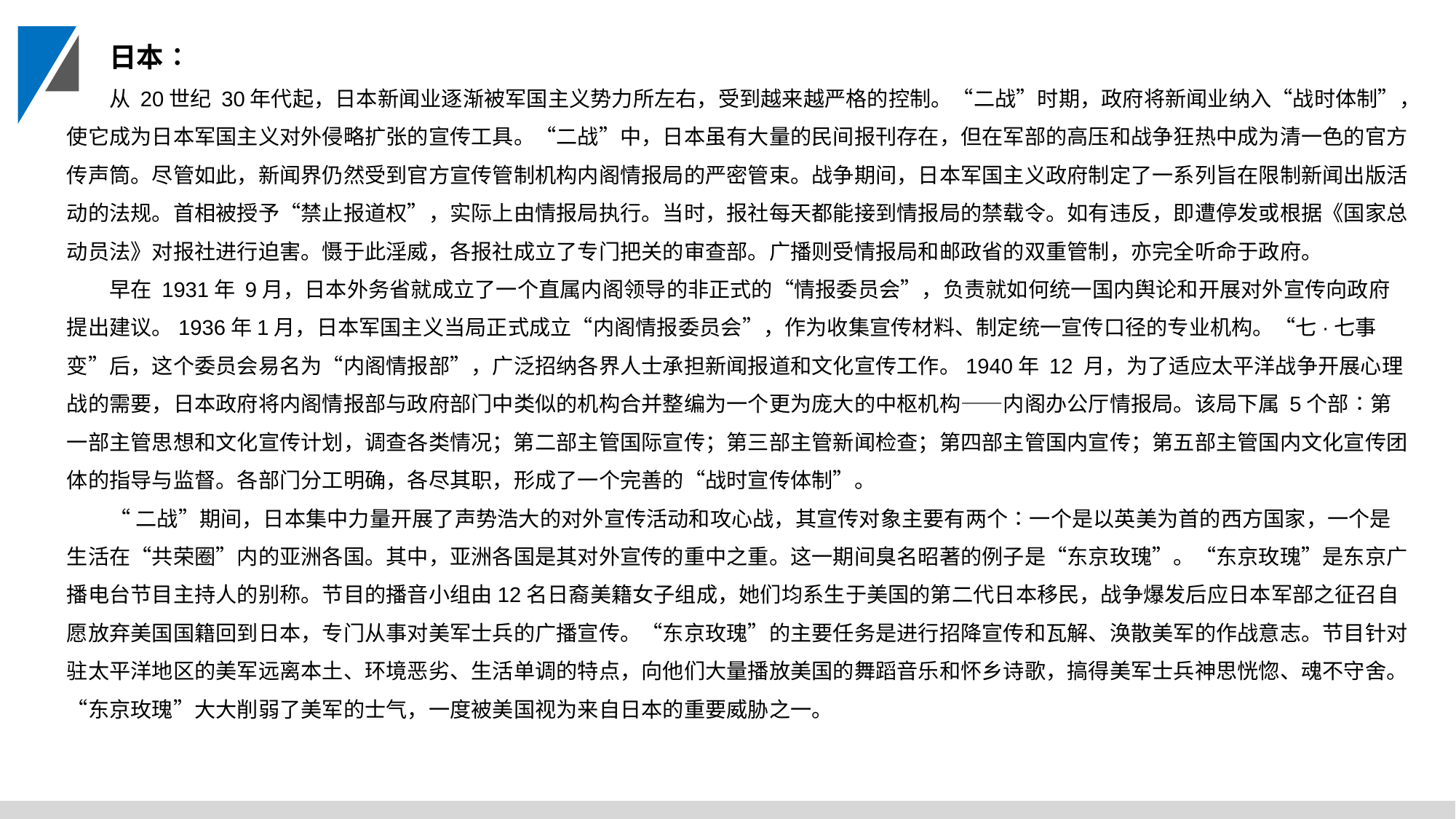

日本∶
从 20世纪 30年代起，日本新闻业逐渐被军国主义势力所左右，受到越来越严格的控制。“二战”时期，政府将新闻业纳入“战时体制”，使它成为日本军国主义对外侵略扩张的宣传工具。“二战”中，日本虽有大量的民间报刊存在，但在军部的高压和战争狂热中成为清一色的官方传声筒。尽管如此，新闻界仍然受到官方宣传管制机构内阁情报局的严密管束。战争期间，日本军国主义政府制定了一系列旨在限制新闻出版活动的法规。首相被授予“禁止报道权”，实际上由情报局执行。当时，报社每天都能接到情报局的禁载令。如有违反，即遭停发或根据《国家总动员法》对报社进行迫害。慑于此淫威，各报社成立了专门把关的审查部。广播则受情报局和邮政省的双重管制，亦完全听命于政府。
早在 1931年 9月，日本外务省就成立了一个直属内阁领导的非正式的“情报委员会”，负责就如何统一国内舆论和开展对外宣传向政府提出建议。1936年1月，日本军国主义当局正式成立“内阁情报委员会”，作为收集宣传材料、制定统一宣传口径的专业机构。“七·七事变”后，这个委员会易名为“内阁情报部”，广泛招纳各界人士承担新闻报道和文化宣传工作。1940年 12 月，为了适应太平洋战争开展心理战的需要，日本政府将内阁情报部与政府部门中类似的机构合并整编为一个更为庞大的中枢机构——内阁办公厅情报局。该局下属 5个部∶第一部主管思想和文化宣传计划，调查各类情况；第二部主管国际宣传；第三部主管新闻检查；第四部主管国内宣传；第五部主管国内文化宣传团体的指导与监督。各部门分工明确，各尽其职，形成了一个完善的“战时宣传体制”。
“二战”期间，日本集中力量开展了声势浩大的对外宣传活动和攻心战，其宣传对象主要有两个∶一个是以英美为首的西方国家，一个是生活在“共荣圈”内的亚洲各国。其中，亚洲各国是其对外宣传的重中之重。这一期间臭名昭著的例子是“东京玫瑰”。“东京玫瑰”是东京广播电台节目主持人的别称。节目的播音小组由12名日裔美籍女子组成，她们均系生于美国的第二代日本移民，战争爆发后应日本军部之征召自愿放弃美国国籍回到日本，专门从事对美军士兵的广播宣传。“东京玫瑰”的主要任务是进行招降宣传和瓦解、涣散美军的作战意志。节目针对驻太平洋地区的美军远离本土、环境恶劣、生活单调的特点，向他们大量播放美国的舞蹈音乐和怀乡诗歌，搞得美军士兵神思恍惚、魂不守舍。“东京玫瑰”大大削弱了美军的士气，一度被美国视为来自日本的重要威胁之一。